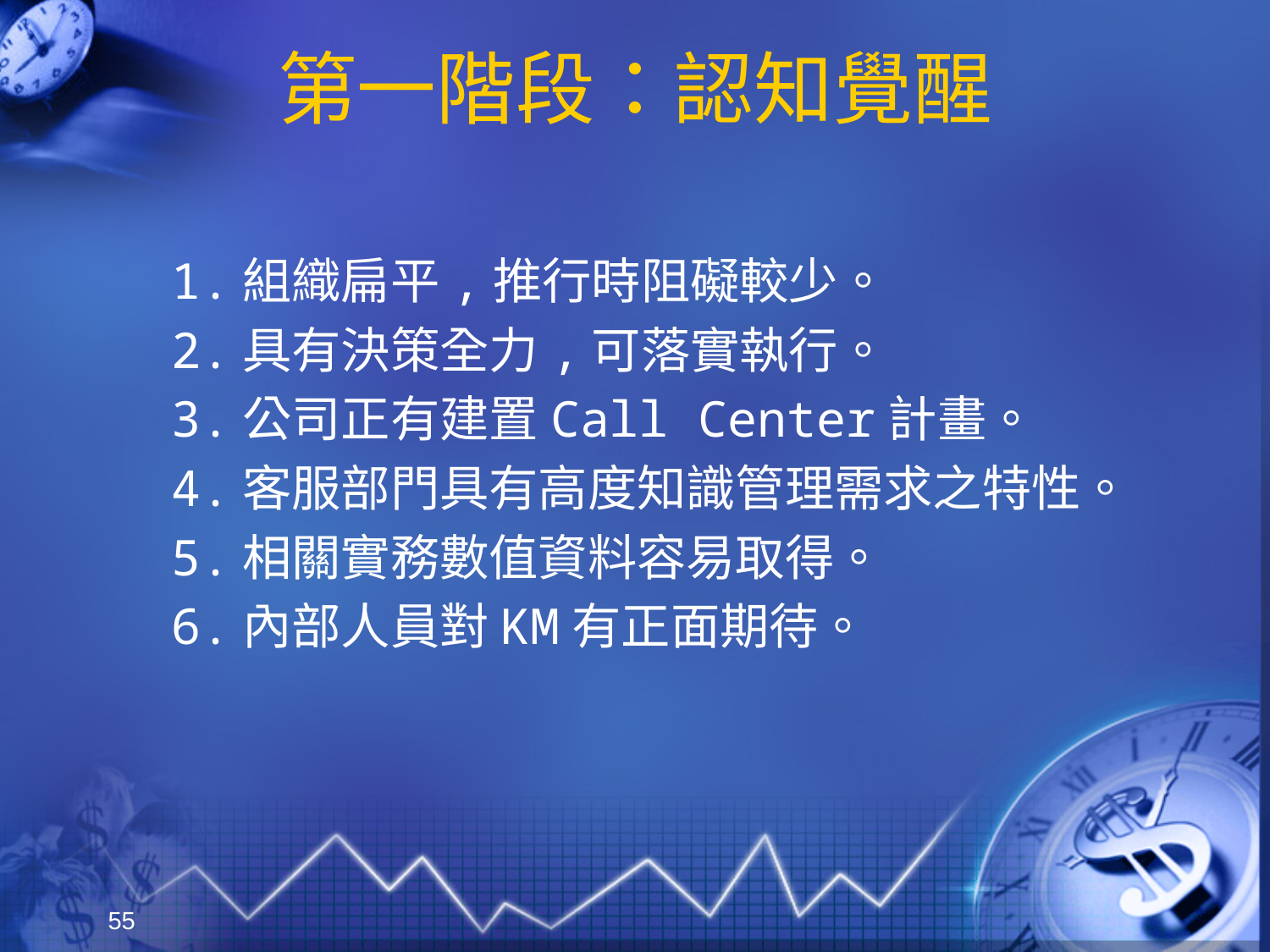

# 第一階段：認知覺醒
1.組織扁平,推行時阻礙較少。
2.具有決策全力,可落實執行。
3.公司正有建置Call Center計畫。
4.客服部門具有高度知識管理需求之特性。
5.相關實務數值資料容易取得。
6.內部人員對KM有正面期待。
55